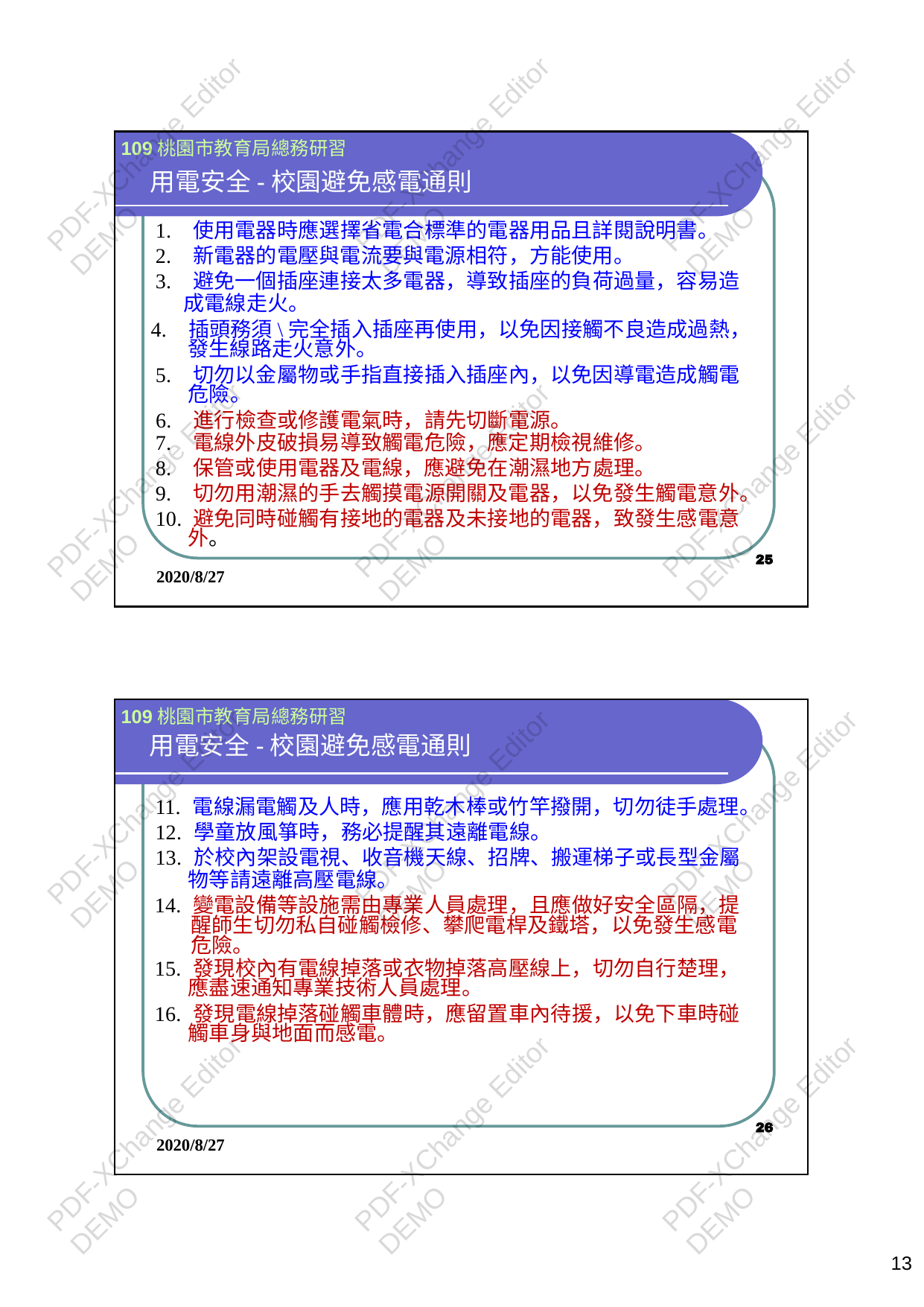

PDF-XChange Editor
DEMO
PDF-XChange Editor
DEMO
PDF-XChange Editor
DEMO
109桃園市教育局總務研習

用電安全-校園避免感電通則

1.使用電器時應選擇省電合標準的電器用品且詳閱說明書。
2.新電器的電壓與電流要與電源相符，方能使用。
3.避免一個插座連接太多電器，導致插座的負荷過量，容易造
成電線走火。
4.插頭務須\完全插入插座再使用，以免因接觸不良造成過熱，
發生線路走火意外。
5.切勿以金屬物或手指直接插入插座內，以免因導電造成觸電
危險。
6.進行檢查或修護電氣時，請先切斷電源。
7.電線外皮破損易導致觸電危險，應定期檢視維修。
8.保管或使用電器及電線，應避免在潮濕地方處理。
9.切勿用潮濕的手去觸摸電源開關及電器，以免發生觸電意外。
PDF-XChange Editor
DEMO
PDF-XChange Editor
DEMO
PDF-XChange Editor
DEMO
10.避免同時碰觸有接地的電器及未接地的電器，致發生感電意
外。
25
2020/8/27

109桃園市教育局總務研習

用電安全-校園避免感電通則

PDF-XChange Editor
DEMO
PDF-XChange Editor
DEMO
PDF-XChange Editor
DEMO
11.電線漏電觸及人時，應用乾木棒或竹竿撥開，切勿徒手處理。
12.學童放風箏時，務必提醒其遠離電線。
13.於校內架設電視、收音機天線、招牌、搬運梯子或長型金屬
物等請遠離高壓電線。
14.變電設備等設施需由專業人員處理，且應做好安全區隔，提
醒師生切勿私自碰觸檢修、攀爬電桿及鐵塔，以免發生感電
危險。
15.發現校內有電線掉落或衣物掉落高壓線上，切勿自行楚理，
應盡速通知專業技術人員處理。
16.發現電線掉落碰觸車體時，應留置車內待援，以免下車時碰
觸車身與地面而感電。
PDF-XChange Editor
DEMO
PDF-XChange Editor
DEMO
PDF-XChange Editor
DEMO
26
2020/8/27
13